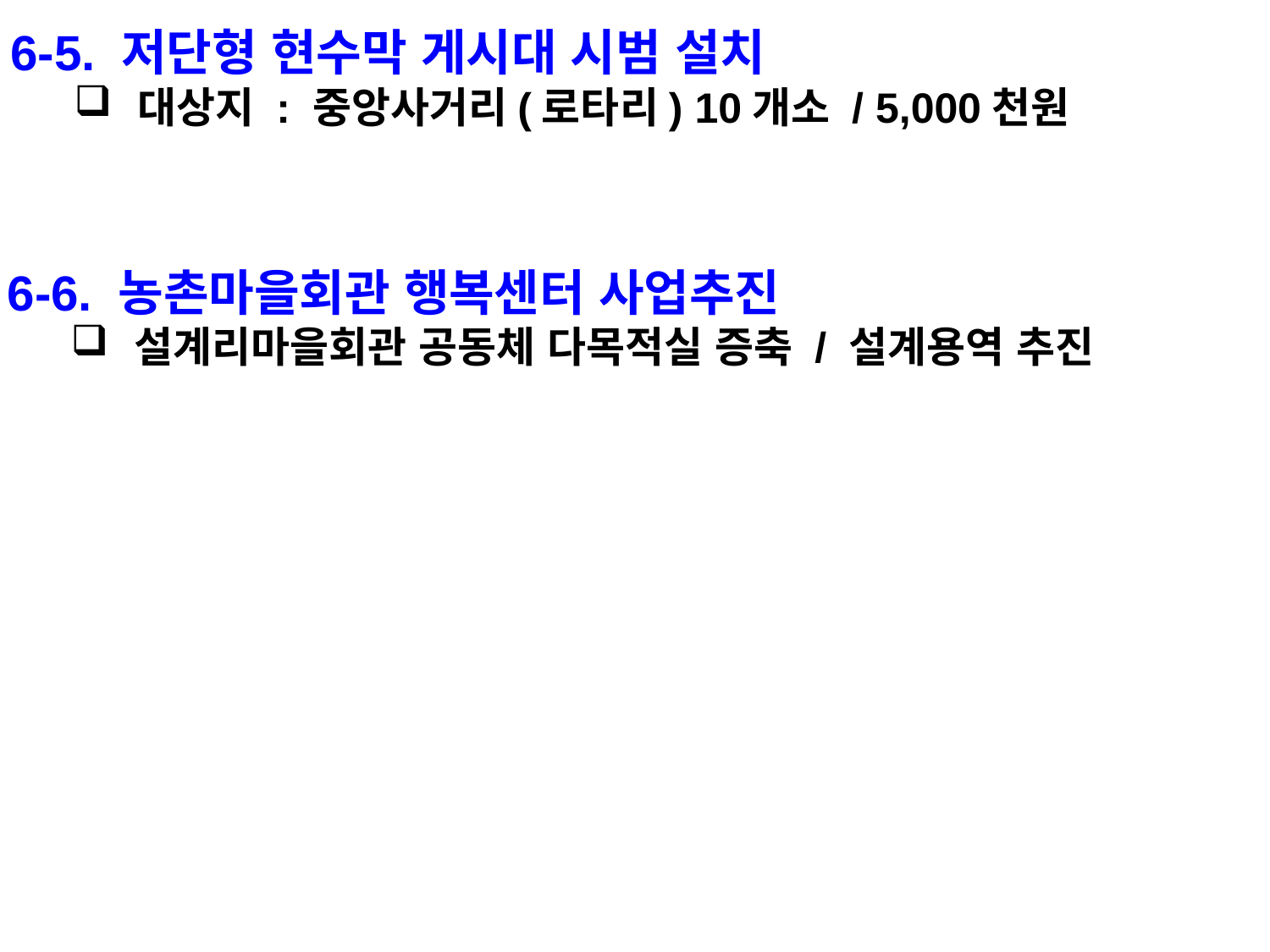

6-5. 저단형 현수막 게시대 시범 설치
대상지 : 중앙사거리(로타리) 10개소 / 5,000천원
6-6. 농촌마을회관 행복센터 사업추진
설계리마을회관 공동체 다목적실 증축 / 설계용역 추진